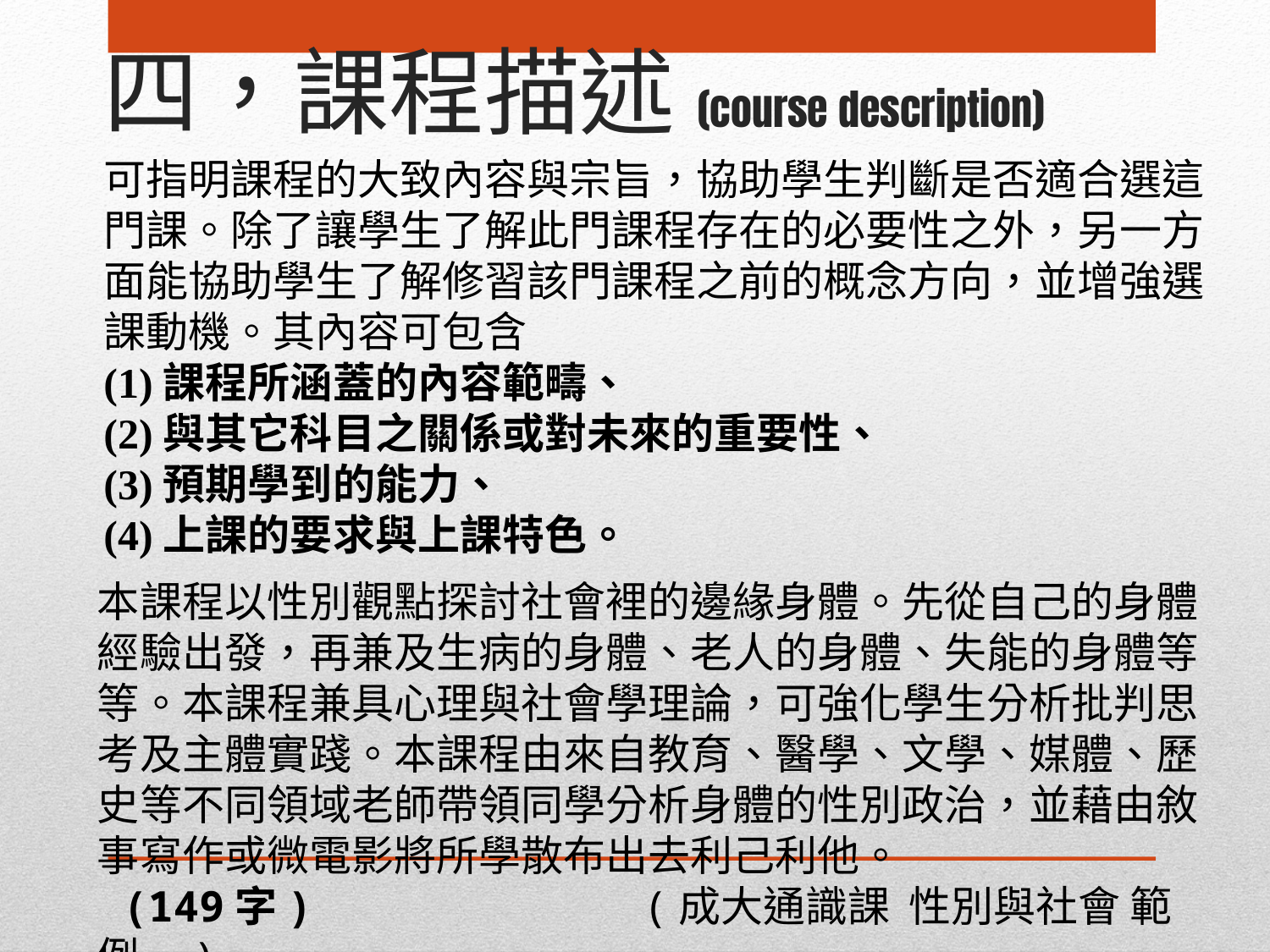

四，課程描述(course description)
可指明課程的大致內容與宗旨，協助學生判斷是否適合選這門課。除了讓學生了解此門課程存在的必要性之外，另一方面能協助學生了解修習該門課程之前的概念方向，並增強選課動機。其內容可包含
(1)課程所涵蓋的內容範疇、
(2)與其它科目之關係或對未來的重要性、
(3)預期學到的能力、
(4)上課的要求與上課特色。
本課程以性別觀點探討社會裡的邊緣身體。先從自己的身體經驗出發，再兼及生病的身體、老人的身體、失能的身體等等。本課程兼具心理與社會學理論，可強化學生分析批判思考及主體實踐。本課程由來自教育、醫學、文學、媒體、歷史等不同領域老師帶領同學分析身體的性別政治，並藉由敘事寫作或微電影將所學散布出去利己利他。
 (149字)             (成大通識課  性別與社會 範例一)